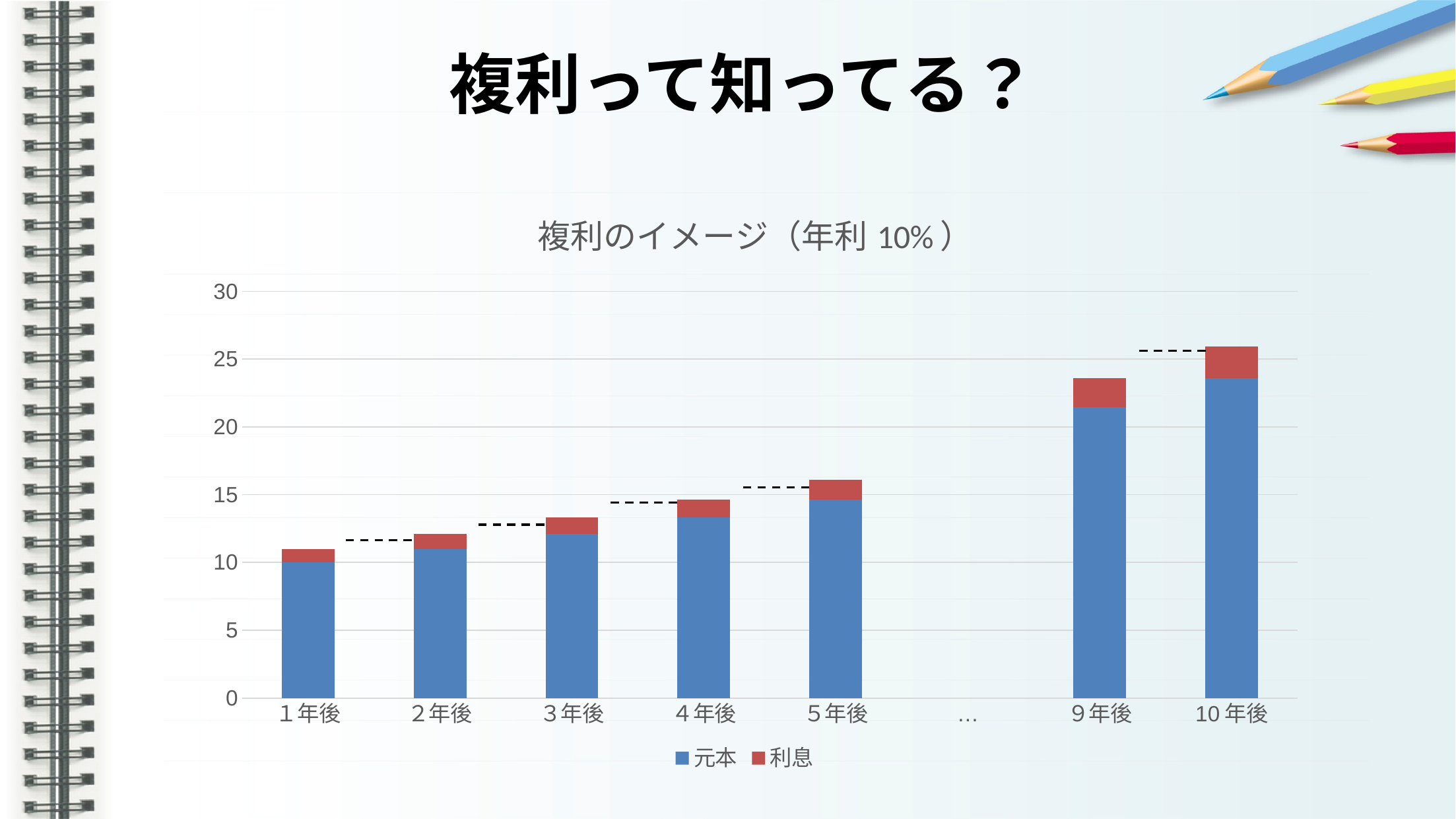

# 複利って知ってる？

### Chart: 複利のイメージ（年利10%）

| Category | 元本 | 利息 |
|---|---|---|
| １年後 | 10.0 | 1.0 |
| ２年後 | 11.0 | 1.1 |
| ３年後 | 12.1 | 1.21 |
| ４年後 | 13.310000000000004 | 1.331 |
| ５年後 | 14.641000000000004 | 1.4641 |
| … | None | None |
| ９年後 | 21.43588810000001 | 2.1435881 |
| 10年後 | 23.5794769 | 2.35794769 |